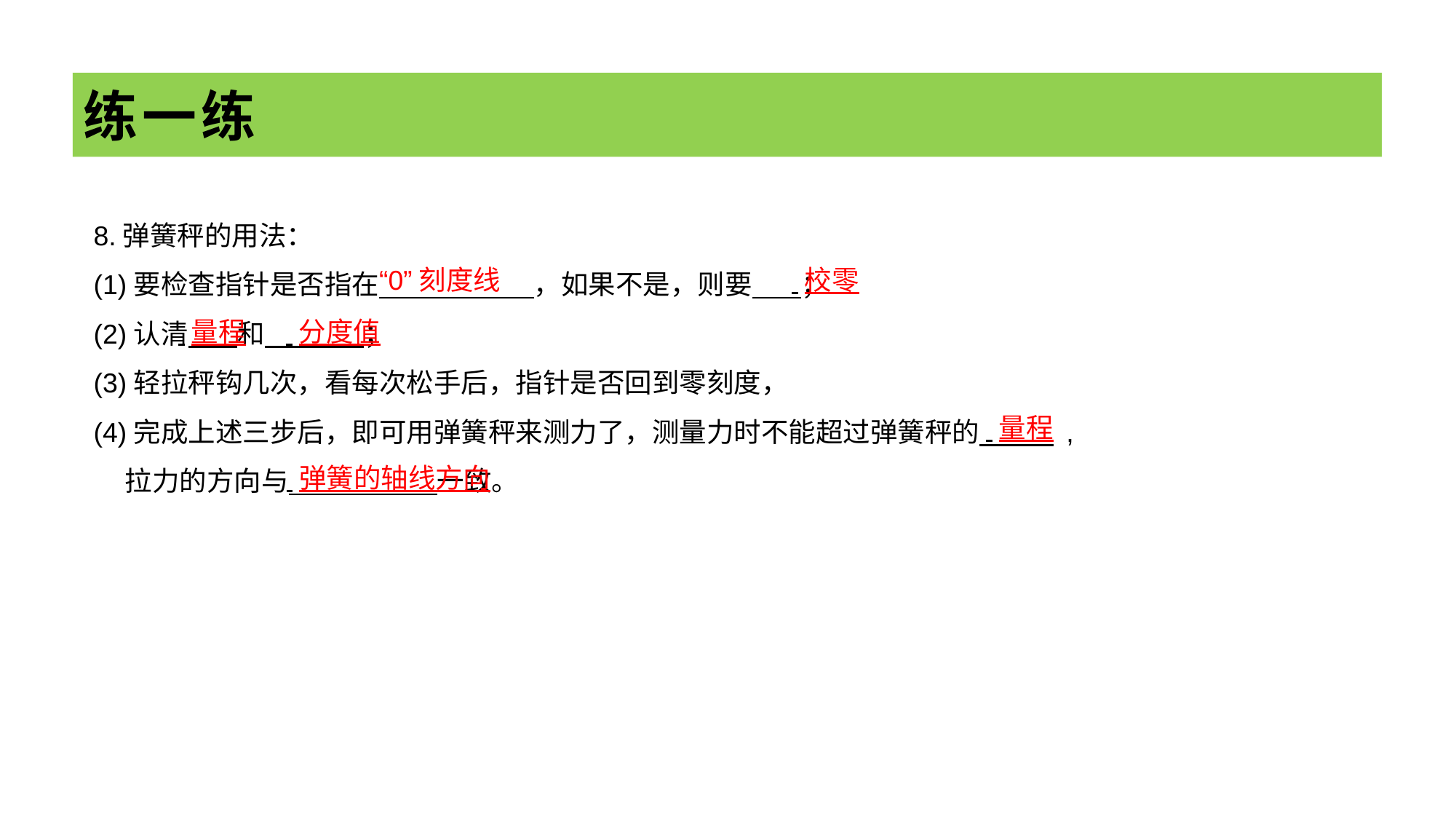

# 练一练
8.弹簧秤的用法：
(1)要检查指针是否指在                         ，如果不是，则要        ；
(2)认清        和                ；
(3)轻拉秤钩几次，看每次松手后，指针是否回到零刻度，
(4)完成上述三步后，即可用弹簧秤来测力了，测量力时不能超过弹簧秤的             ,
    拉力的方向与                        一致。
“0”刻度线
 校零
 量程
 分度值
 量程
 弹簧的轴线方向